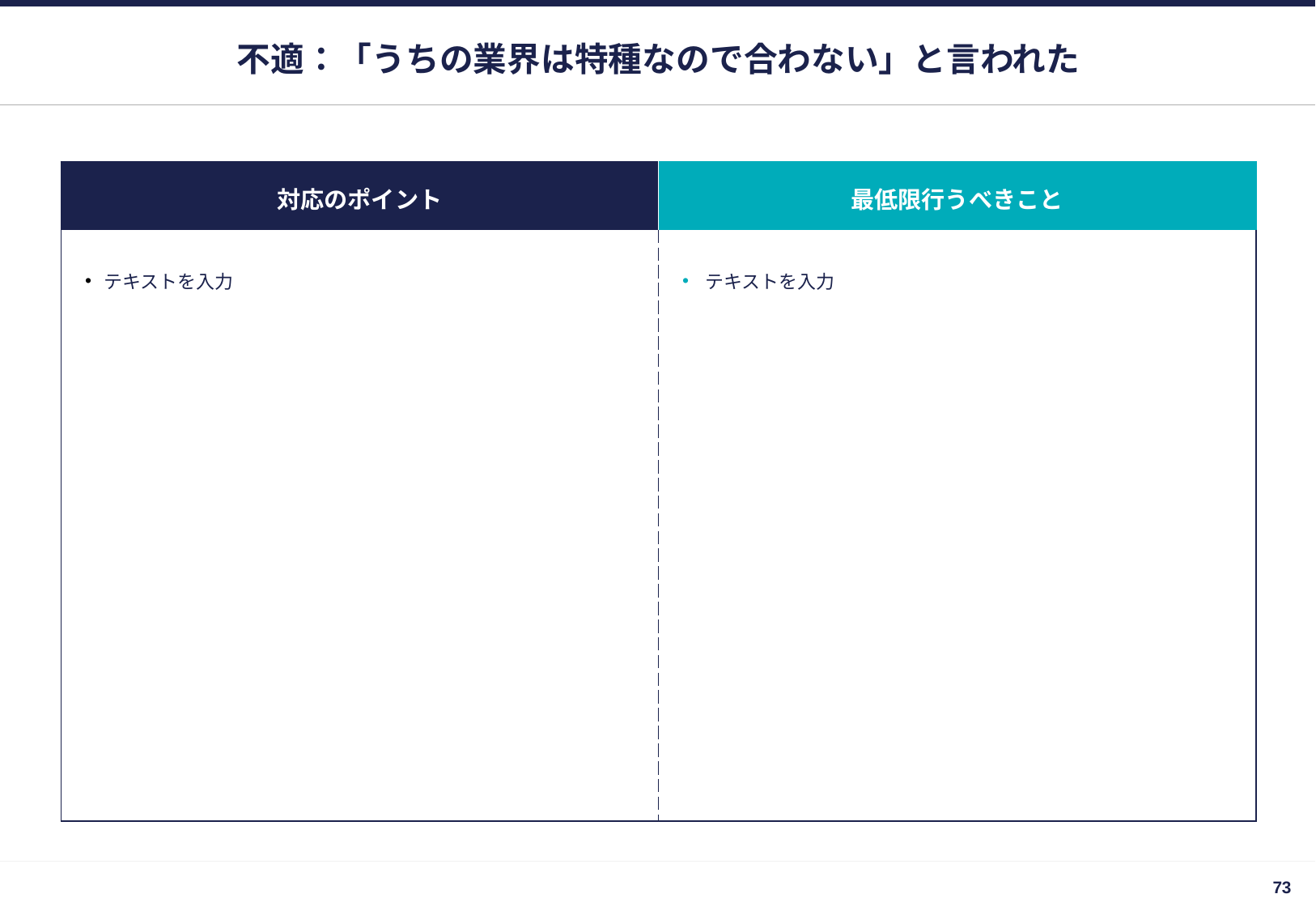

# 不適：「うちの業界は特種なので合わない」と言われた
| 対応のポイント | 最低限行うべきこと |
| --- | --- |
| テキストを入力 | テキストを入力 |
73